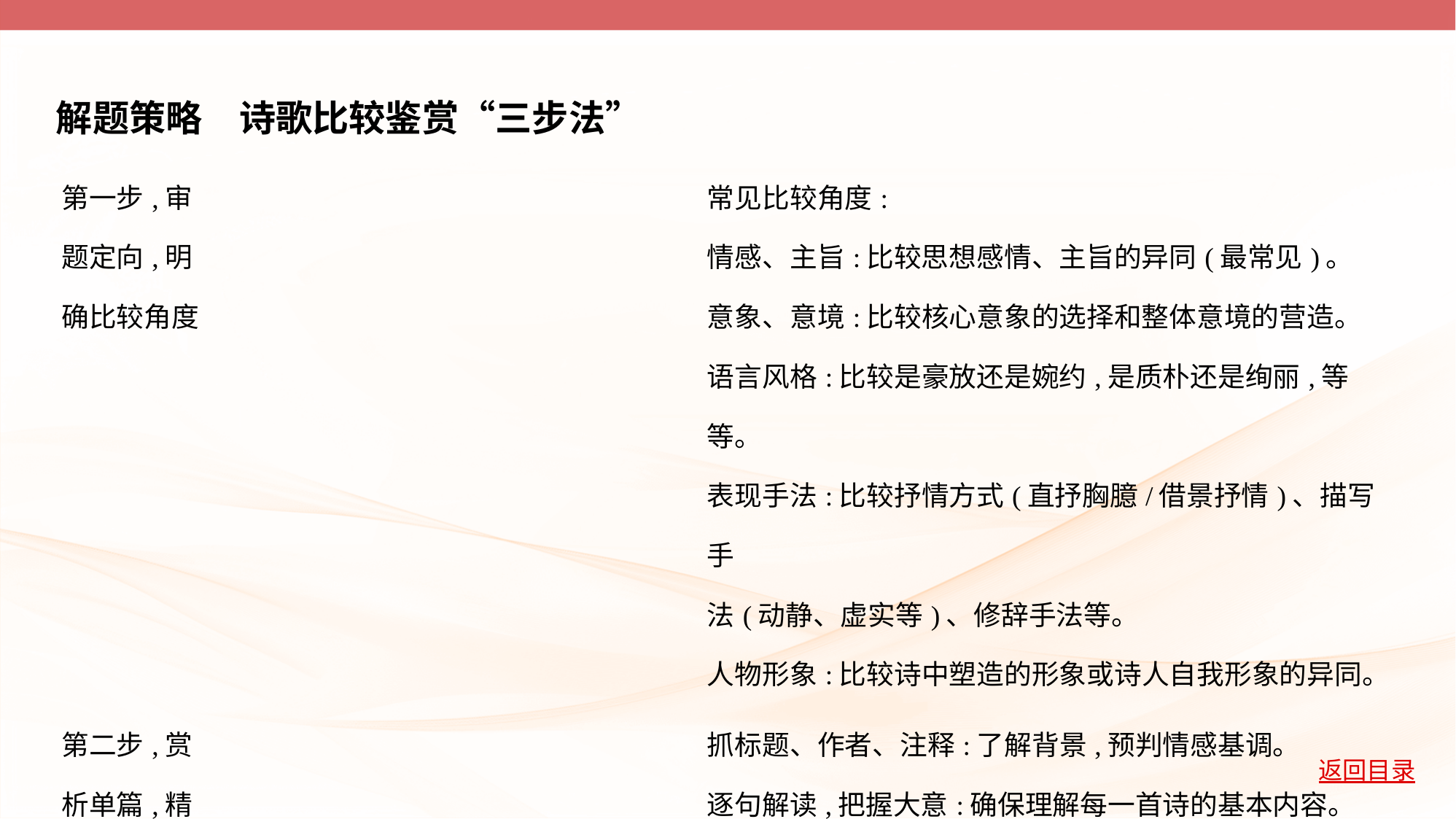

解题策略　诗歌比较鉴赏“三步法”
| 第一步,审 题定向,明 确比较角度 | 常见比较角度: 情感、主旨:比较思想感情、主旨的异同(最常见)。 意象、意境:比较核心意象的选择和整体意境的营造。 语言风格:比较是豪放还是婉约,是质朴还是绚丽,等等。 表现手法:比较抒情方式(直抒胸臆/借景抒情)、描写手 法(动静、虚实等)、修辞手法等。 人物形象:比较诗中塑造的形象或诗人自我形象的异同。 |
| --- | --- |
| 第二步,赏 析单篇,精 准解读内 容和特色 | 抓标题、作者、注释:了解背景,预判情感基调。 逐句解读,把握大意:确保理解每一首诗的基本内容。 定位关键:圈出每首诗的核心意象、情感词、关键动词 和运用了显著手法的诗句。 |